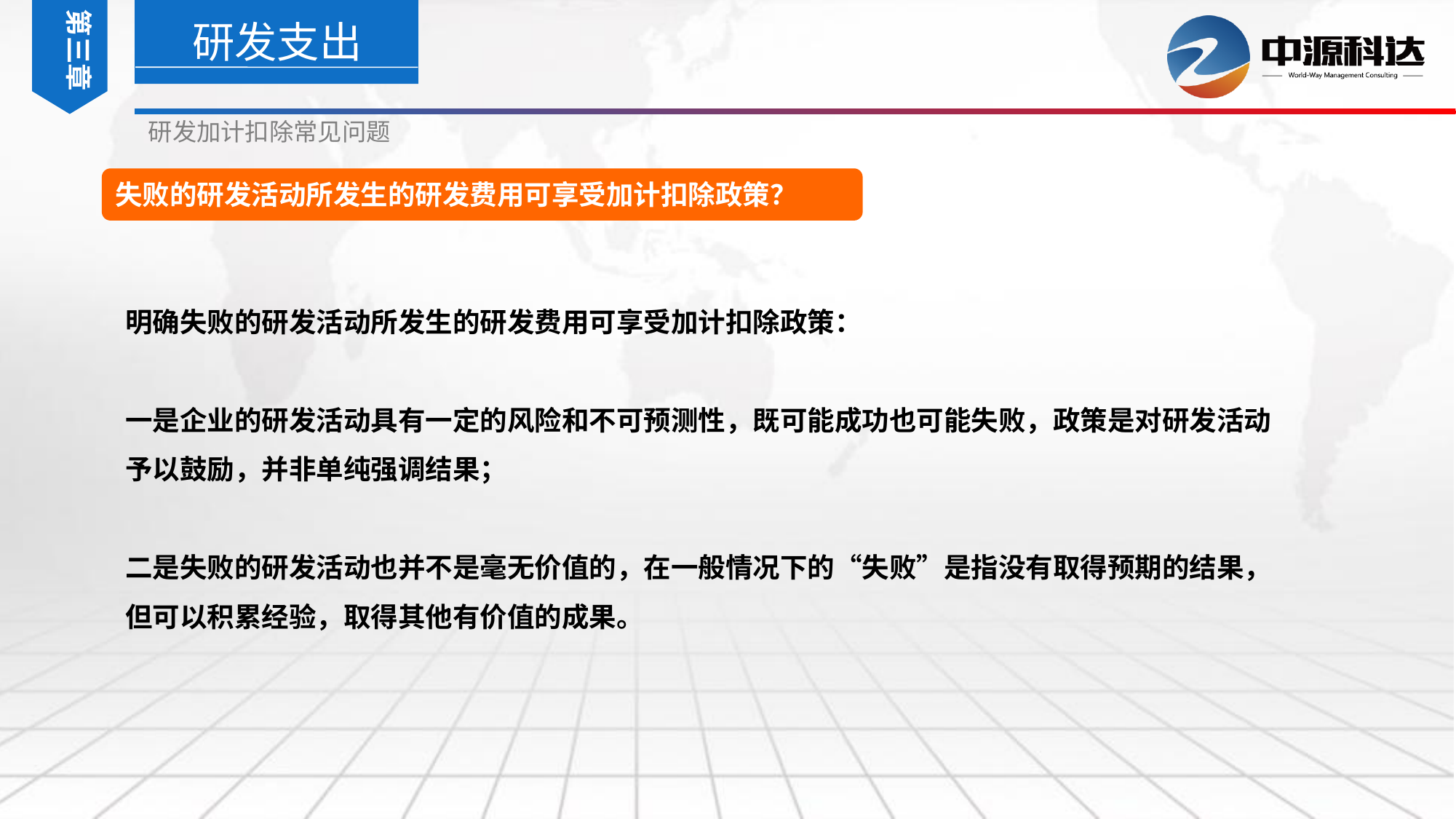

第三章
研发支出
研发加计扣除常见问题
失败的研发活动所发生的研发费用可享受加计扣除政策？
明确失败的研发活动所发生的研发费用可享受加计扣除政策：

一是企业的研发活动具有一定的风险和不可预测性，既可能成功也可能失败，政策是对研发活动予以鼓励，并非单纯强调结果；

二是失败的研发活动也并不是毫无价值的，在一般情况下的“失败”是指没有取得预期的结果，但可以积累经验，取得其他有价值的成果。